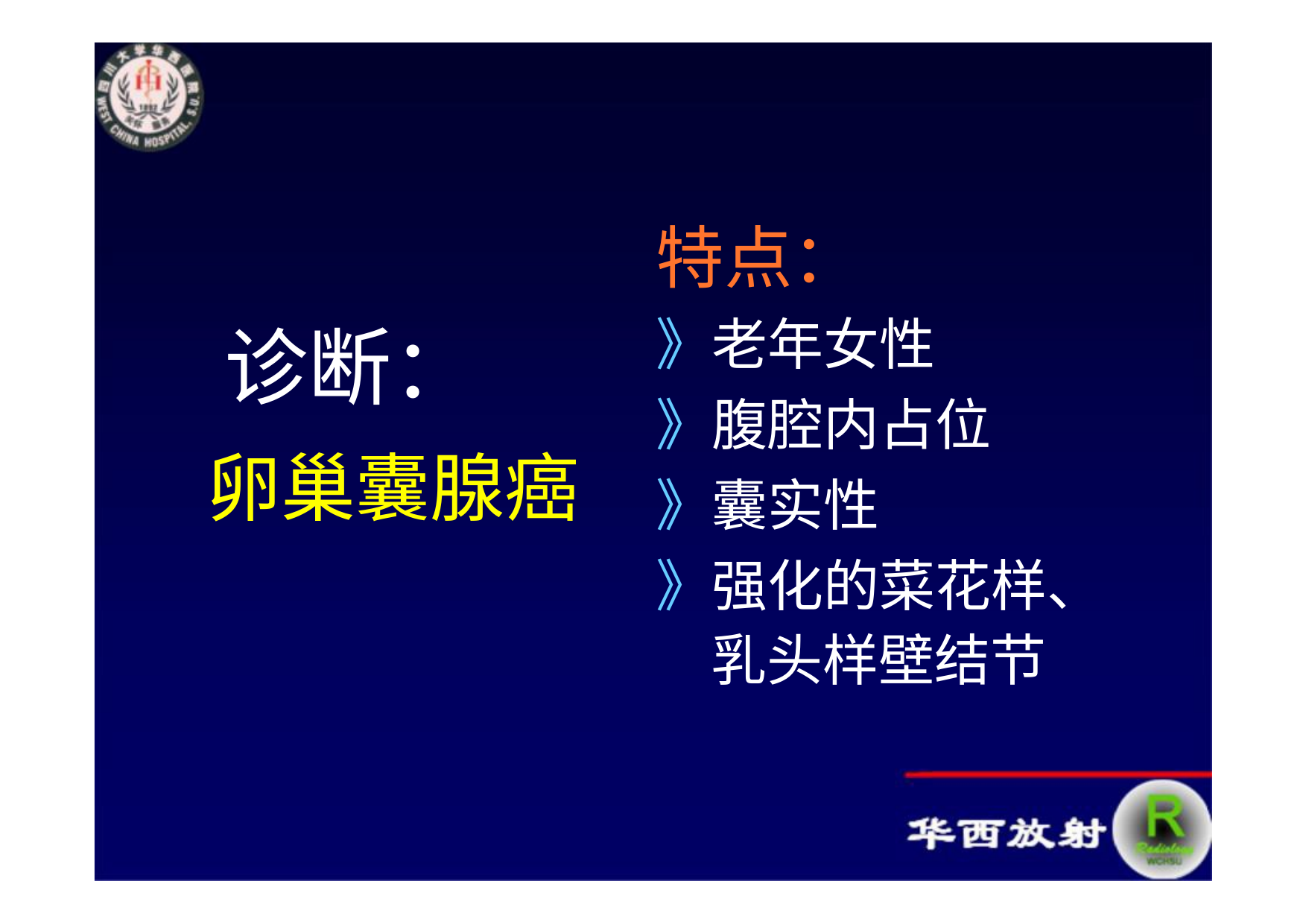

特点：

》老年女性

》腹腔内占位

》囊实性
》强化的菜花样、 乳头样壁结节
诊断：

卵巢囊腺癌